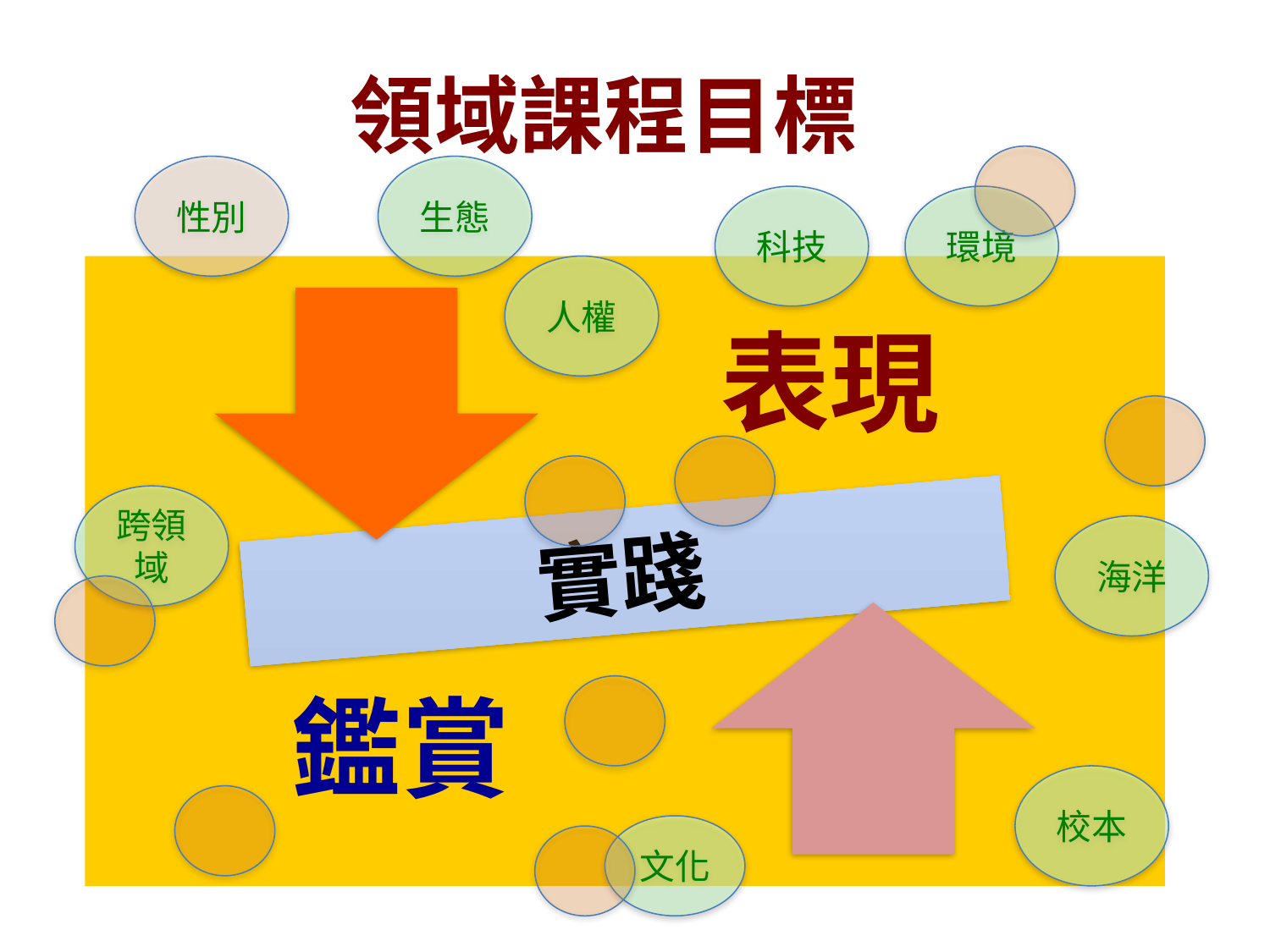

領域課程目標

性別
生態
科技
環境
人權
表現
鑑賞

跨領域
海洋
實踐

校本

文化